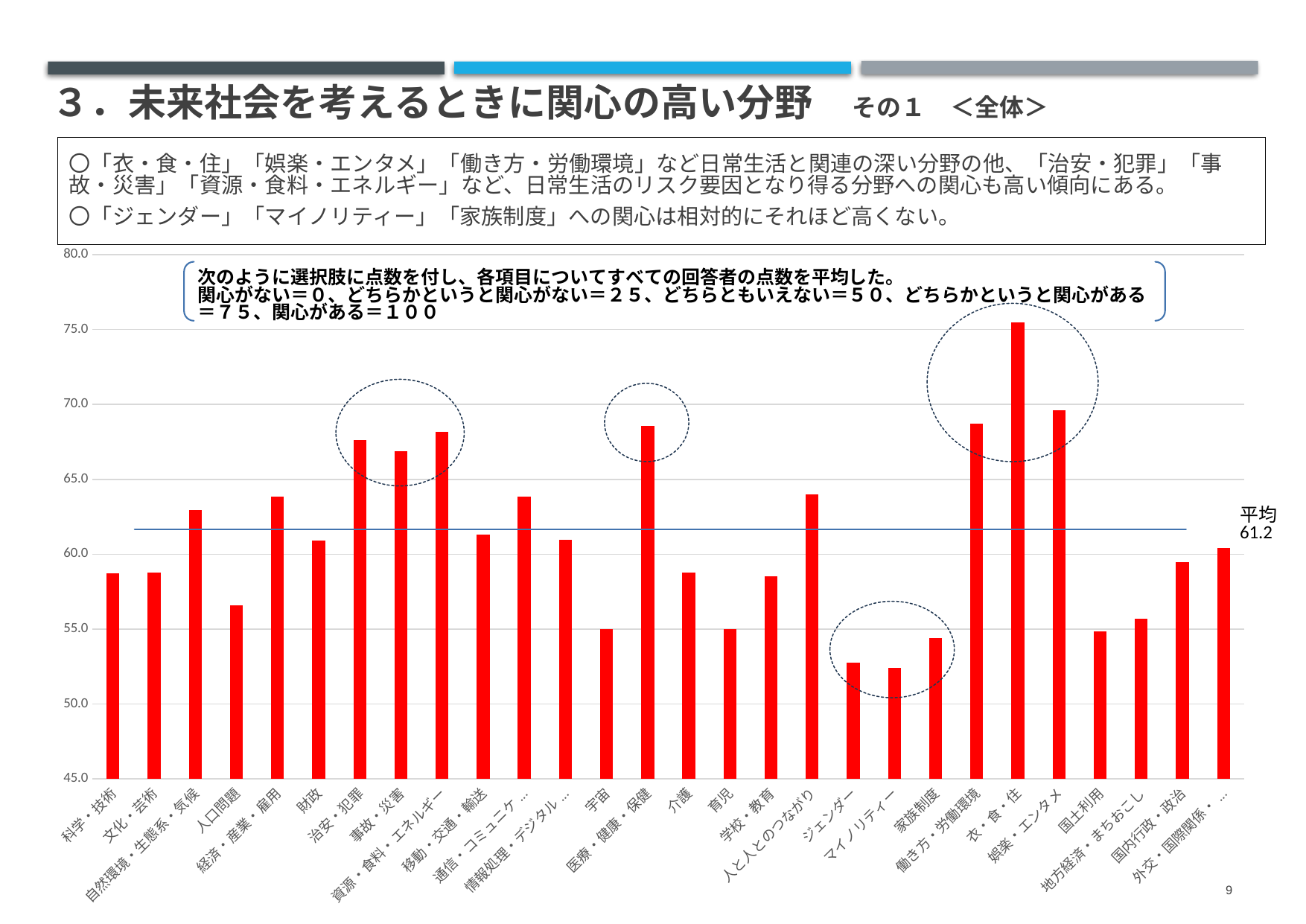

# ３．未来社会を考えるときに関心の高い分野　その１　＜全体＞
〇「衣・食・住」「娯楽・エンタメ」「働き方・労働環境」など日常生活と関連の深い分野の他、「治安・犯罪」「事故・災害」「資源・食料・エネルギー」など、日常生活のリスク要因となり得る分野への関心も高い傾向にある。
〇「ジェンダー」「マイノリティー」「家族制度」への関心は相対的にそれほど高くない。

### Chart

| Category |  |
|---|---|
| 科学・技術 | 58.72299258303774 |
| 文化・芸術 | 58.78748790712674 |
| 自然環境・生態系・気候 | 62.93131247984521 |
| 人口問題 | 56.59464688810061 |
| 経済・産業・雇用 | 63.85037084811351 |
| 財政 | 60.8997097710416 |
| 治安・犯罪 | 67.61528539180908 |
| 事故・災害 | 66.88971299580781 |
| 資源・食料・エネルギー | 68.17961947758786 |
| 移動・交通・輸送 | 61.30280554659787 |
| 通信・コミュニケーション | 63.858432763624634 |
| 情報処理・デジタル化・AI | 60.956143179619474 |
| 宇宙 | 54.9742018703644 |
| 医療・健康・保健 | 68.58271525314414 |
| 介護 | 58.77942599161561 |
| 育児 | 54.99032570138665 |
| 学校・教育 | 58.545630441792966 |
| 人と人とのつながり | 63.97936149629152 |
| ジェンダー | 52.74105127378265 |
| マイノリティー | 52.38632699129313 |
| 家族制度 | 54.38568203805224 |
| 働き方・労働環境 | 68.70364398581103 |
| 衣・食・住 | 75.4756530151564 |
| 娯楽・エンタメ | 69.6146404385682 |
| 国土利用 | 54.821025475653016 |
| 地方経済・まちおこし | 55.66752660432119 |
| 国内行政・政治 | 59.488874556594645 |
| 外交・国際関係・世界平和 | 60.424056755885196 |
9